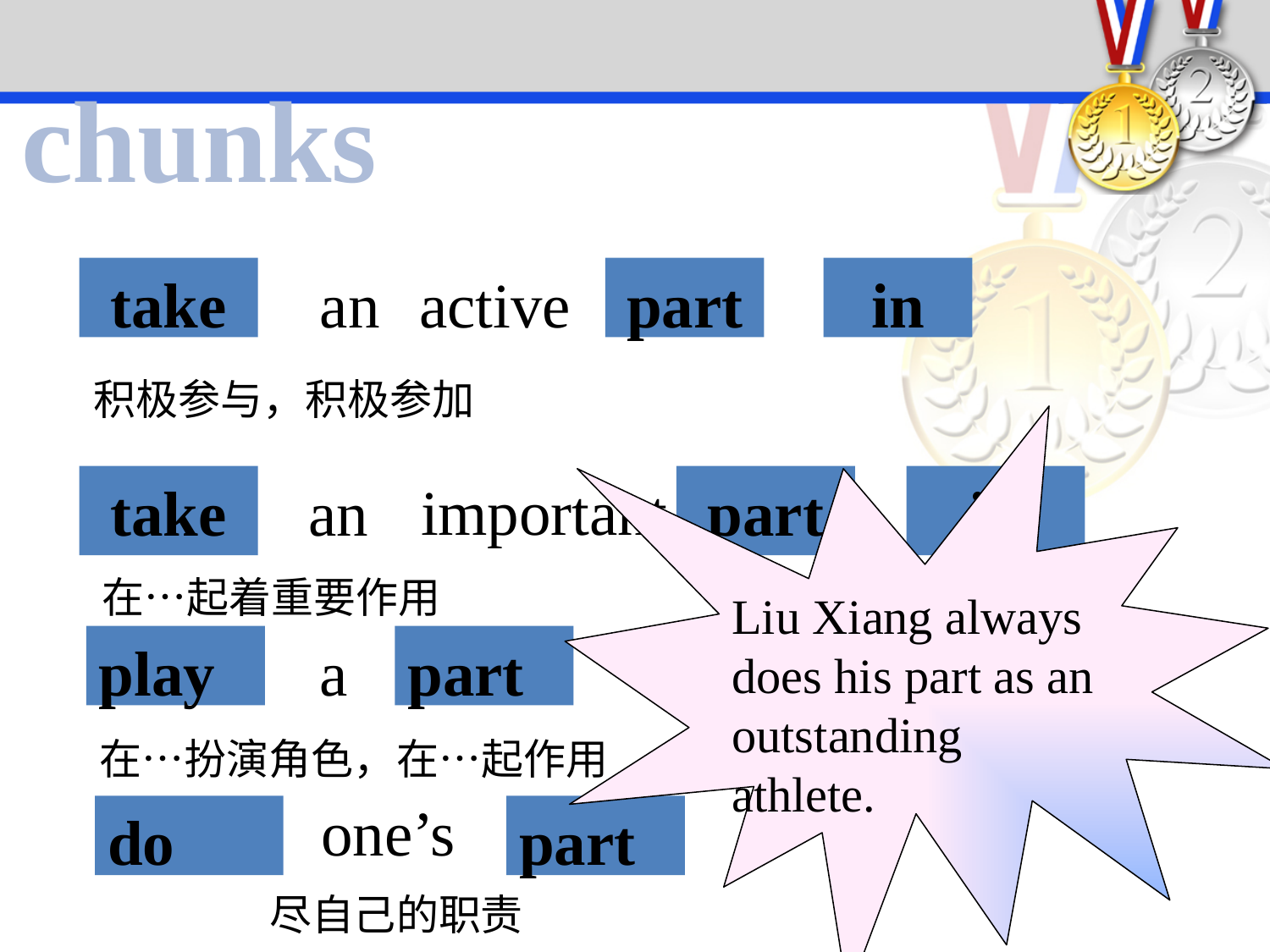

chunks
take
an
active
part
in
积极参与，积极参加
Liu Xiang always does his part as an outstanding athlete.
important
take
part
in
an
在…起着重要作用
play
part
in
a

在…扮演角色，在…起作用
one’s
do
part
尽自己的职责